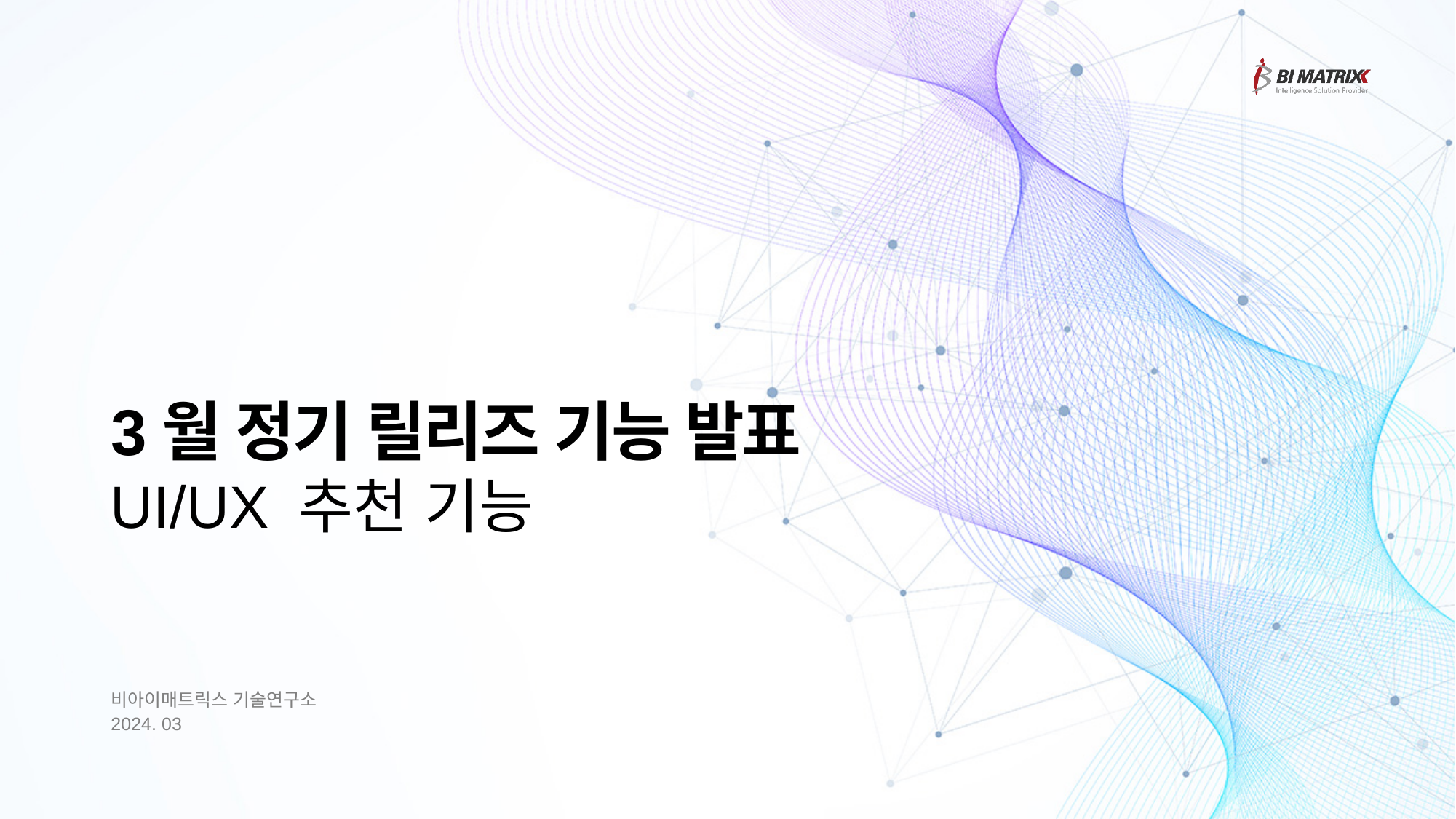

# 3월 정기 릴리즈 기능 발표
UI/UX 추천 기능
비아이매트릭스 기술연구소
2024. 03